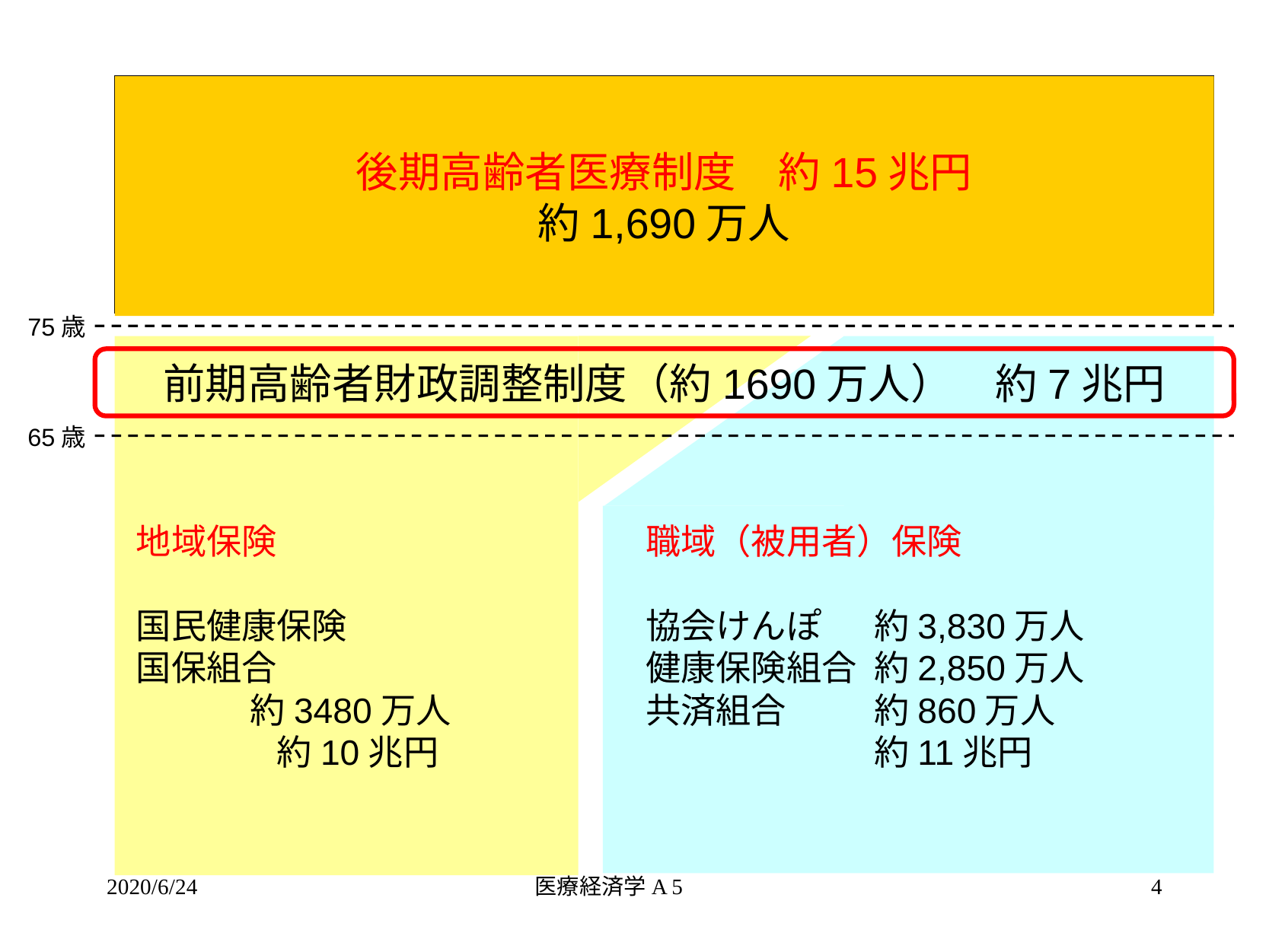

後期高齢者医療制度　約15兆円
約1,690万人
患者負担
保険料
後期高齢者支援金
40%

（国保・被用者保険から）
公費（50%）
国:都道府県:市町村
=33.3%:8.3%:8.3%
10%
75歳

前期高齢者財政調整制度（約1690万人）　約7兆円
65歳
地域保険

国民健康保険
国保組合
	約3480万人
　　　　約10兆円
職域（被用者）保険

協会けんぽ	約3,830万人
健康保険組合	約2,850万人
共済組合	約860万人
		約11兆円
2020/6/24
医療経済学A 5
4